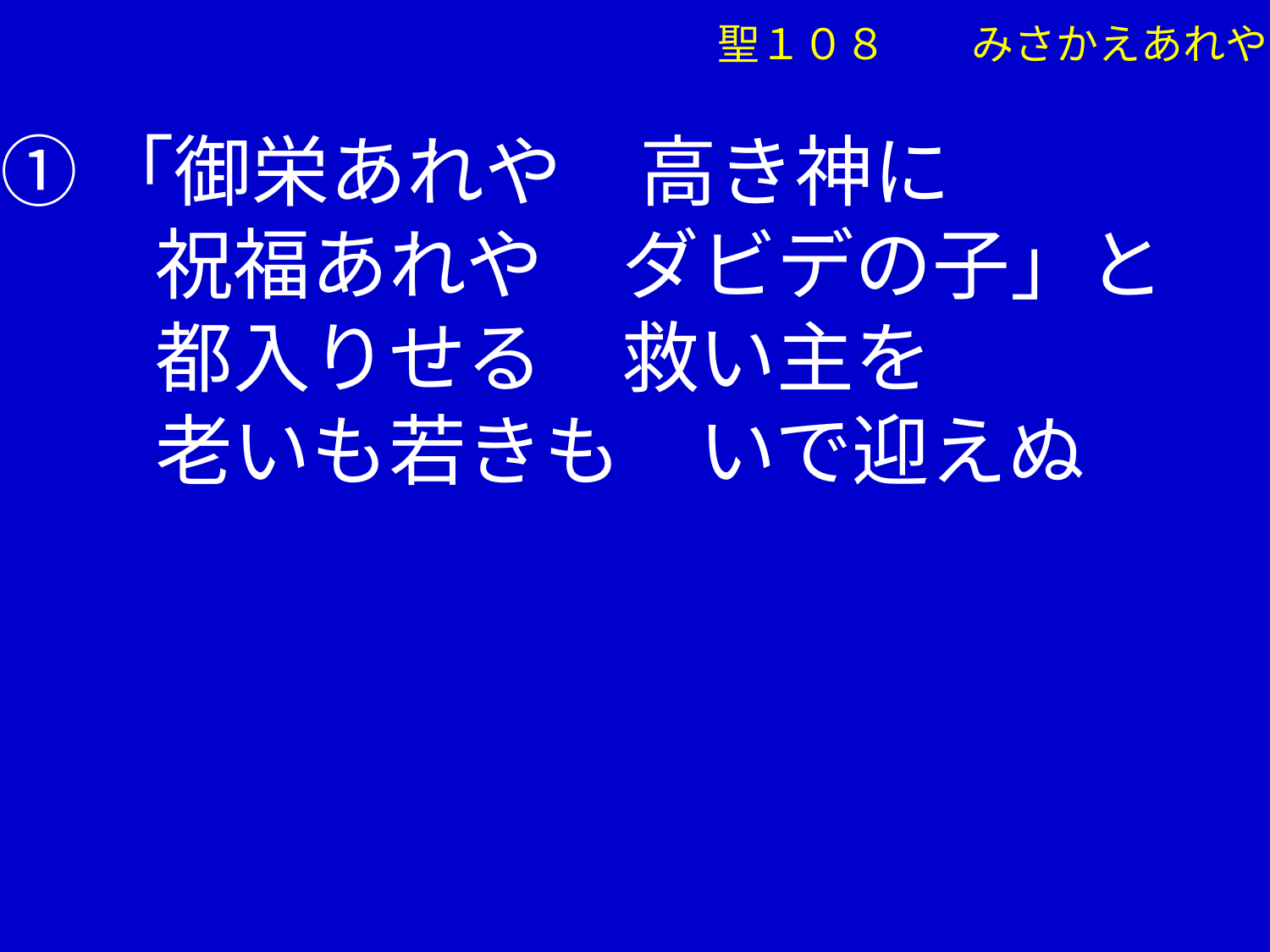

聖１０８　　みさかえあれや
①「御栄あれや　高き神に
　　祝福あれや　ダビデの子」と
　　都入りせる　救い主を
　　老いも若きも　いで迎えぬ